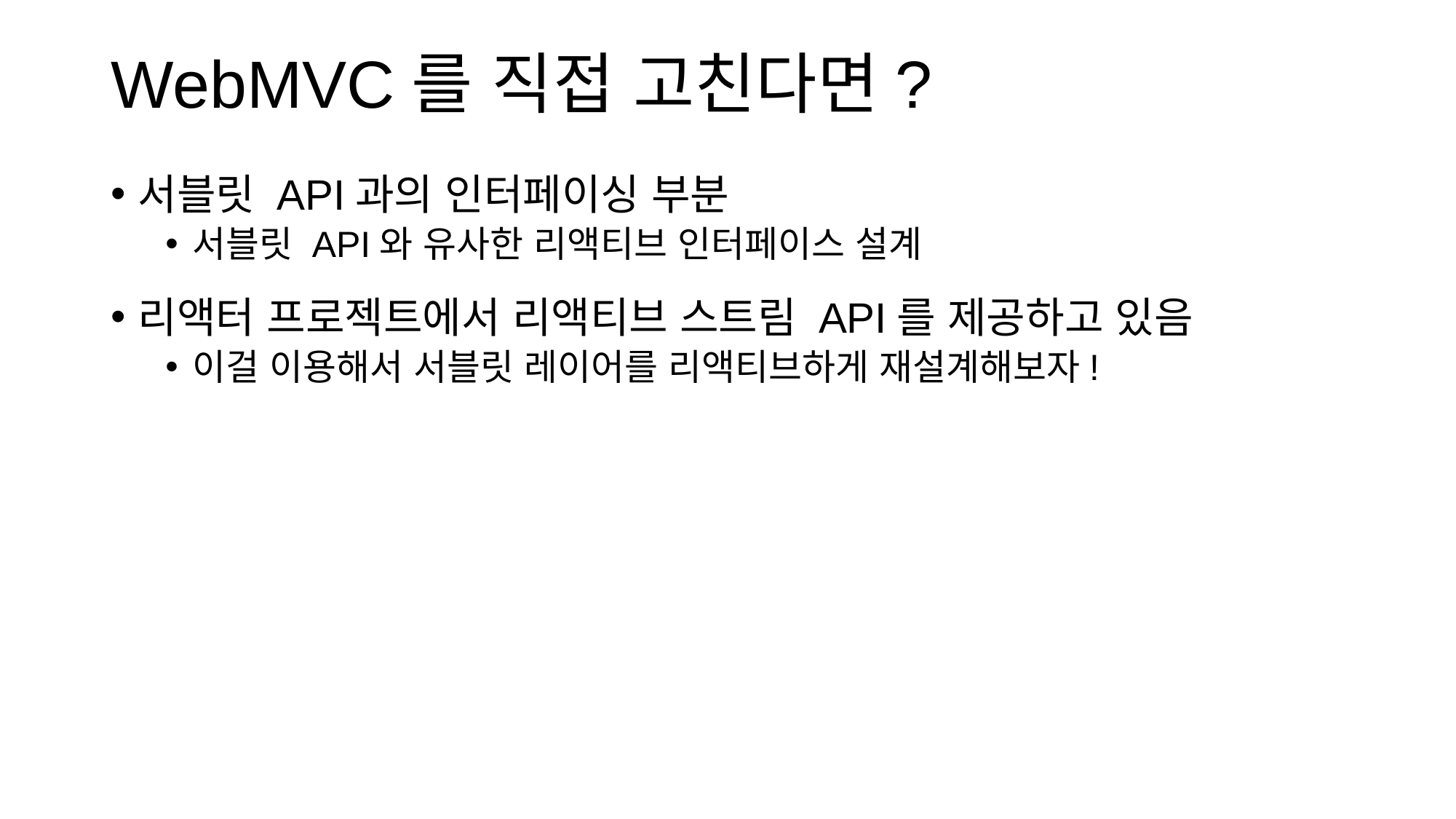

# WebMVC를 직접 고친다면?
서블릿 API과의 인터페이싱 부분
서블릿 API와 유사한 리액티브 인터페이스 설계
리액터 프로젝트에서 리액티브 스트림 API를 제공하고 있음
이걸 이용해서 서블릿 레이어를 리액티브하게 재설계해보자!